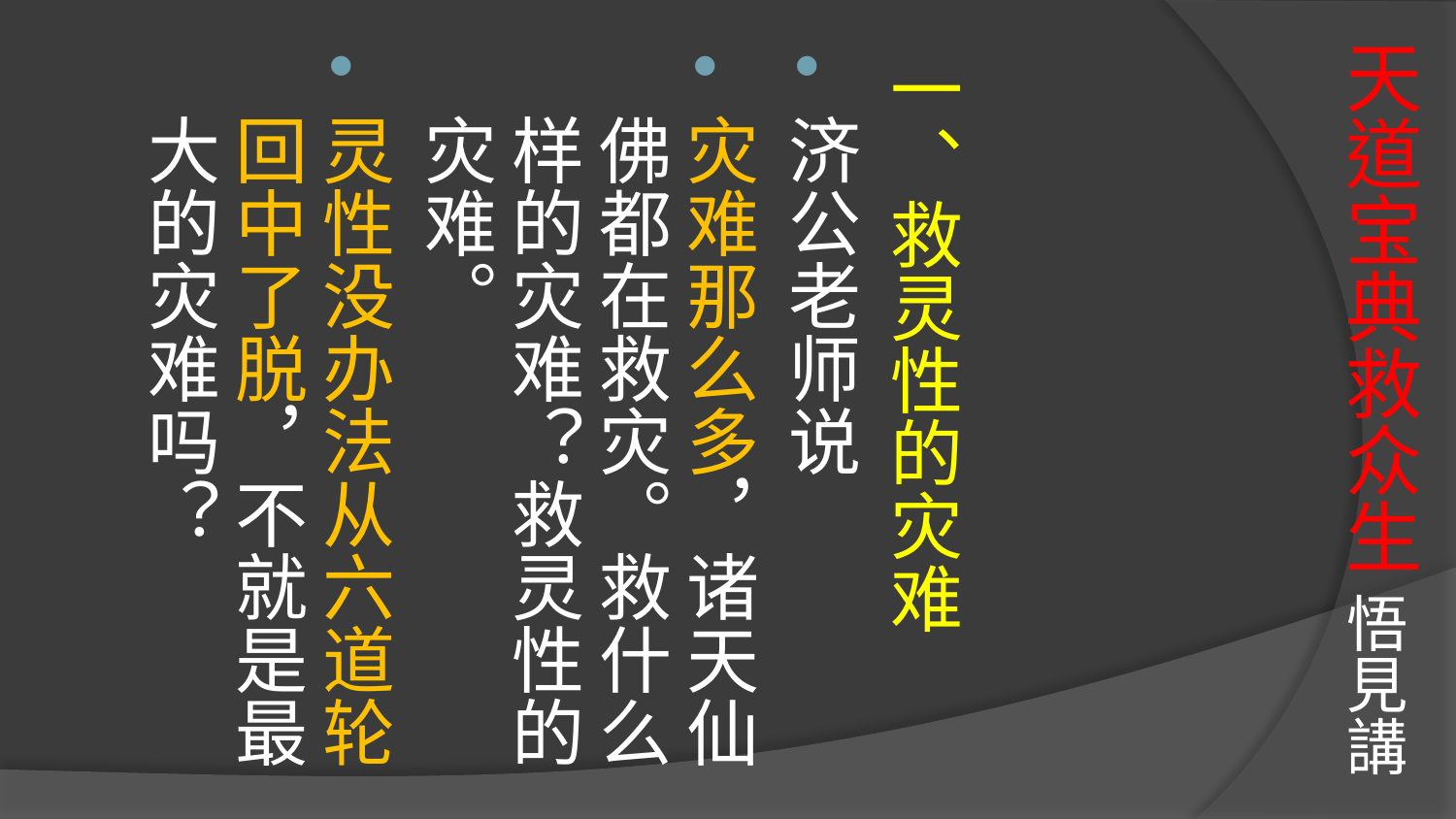

# 天道宝典救众生 悟見講
一、救灵性的灾难
济公老师说
灾难那么多，诸天仙佛都在救灾。救什么样的灾难？救灵性的灾难。
灵性没办法从六道轮回中了脱，不就是最大的灾难吗？